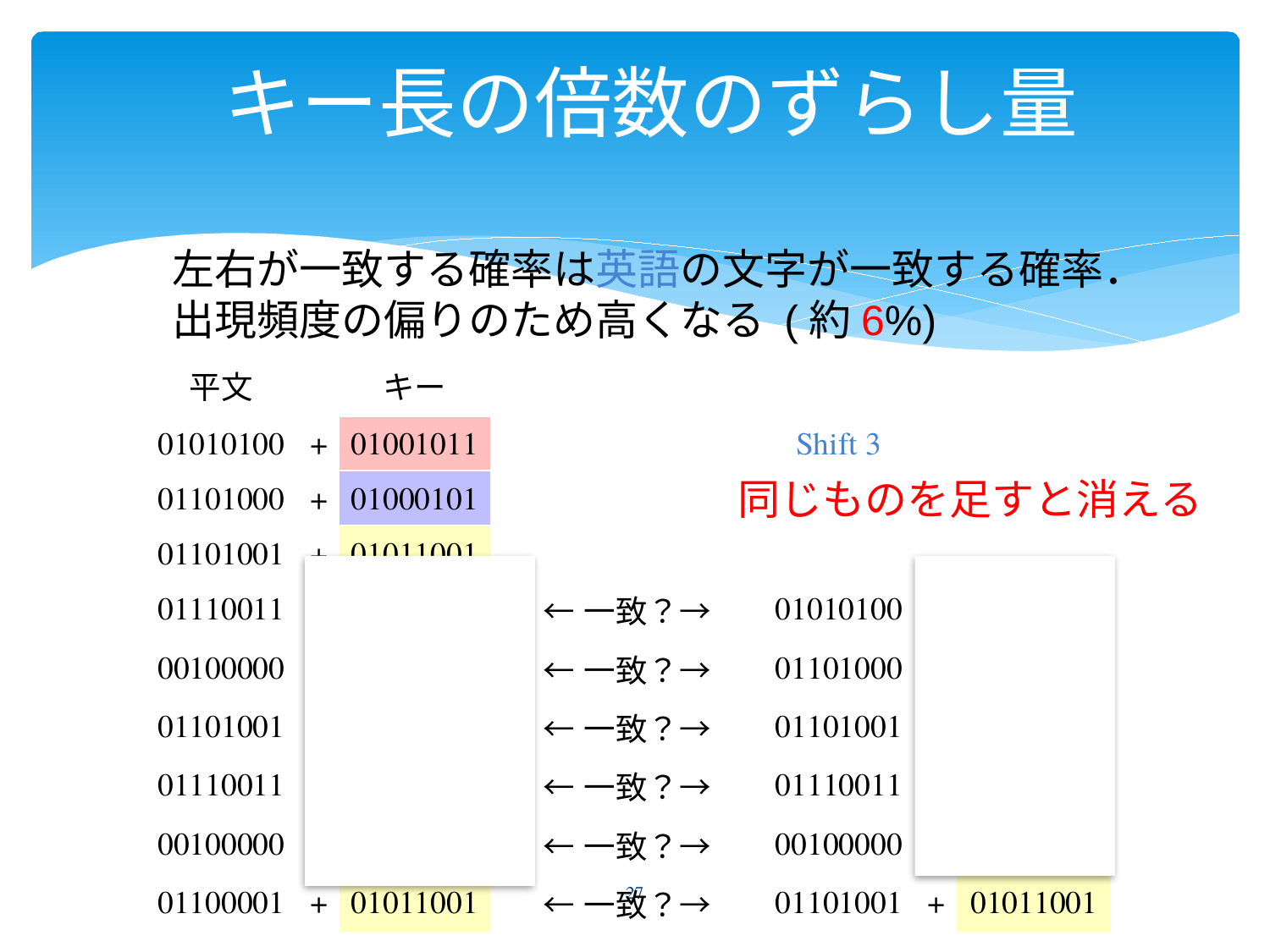

# キー長の倍数のずらし量
左右が一致する確率は英語の文字が一致する確率．
出現頻度の偏りのため高くなる (約6%)
| 平文 |  | キー |  |  |  |  |
| --- | --- | --- | --- | --- | --- | --- |
| 01010100 | + | 01001011 |  | Shift 3 |  |  |
| 01101000 | + | 01000101 |  |  |  |  |
| 01101001 | + | 01011001 |  |  |  |  |
| 01110011 | + | 01001011 | ←一致？→ | 01010100 | + | 01001011 |
| 00100000 | + | 01000101 | ←一致？→ | 01101000 | + | 01000101 |
| 01101001 | + | 01011001 | ←一致？→ | 01101001 | + | 01011001 |
| 01110011 | + | 01001011 | ←一致？→ | 01110011 | + | 01001011 |
| 00100000 | + | 01000101 | ←一致？→ | 00100000 | + | 01000101 |
| 01100001 | + | 01011001 | ←一致？→ | 01101001 | + | 01011001 |
同じものを足すと消える

27